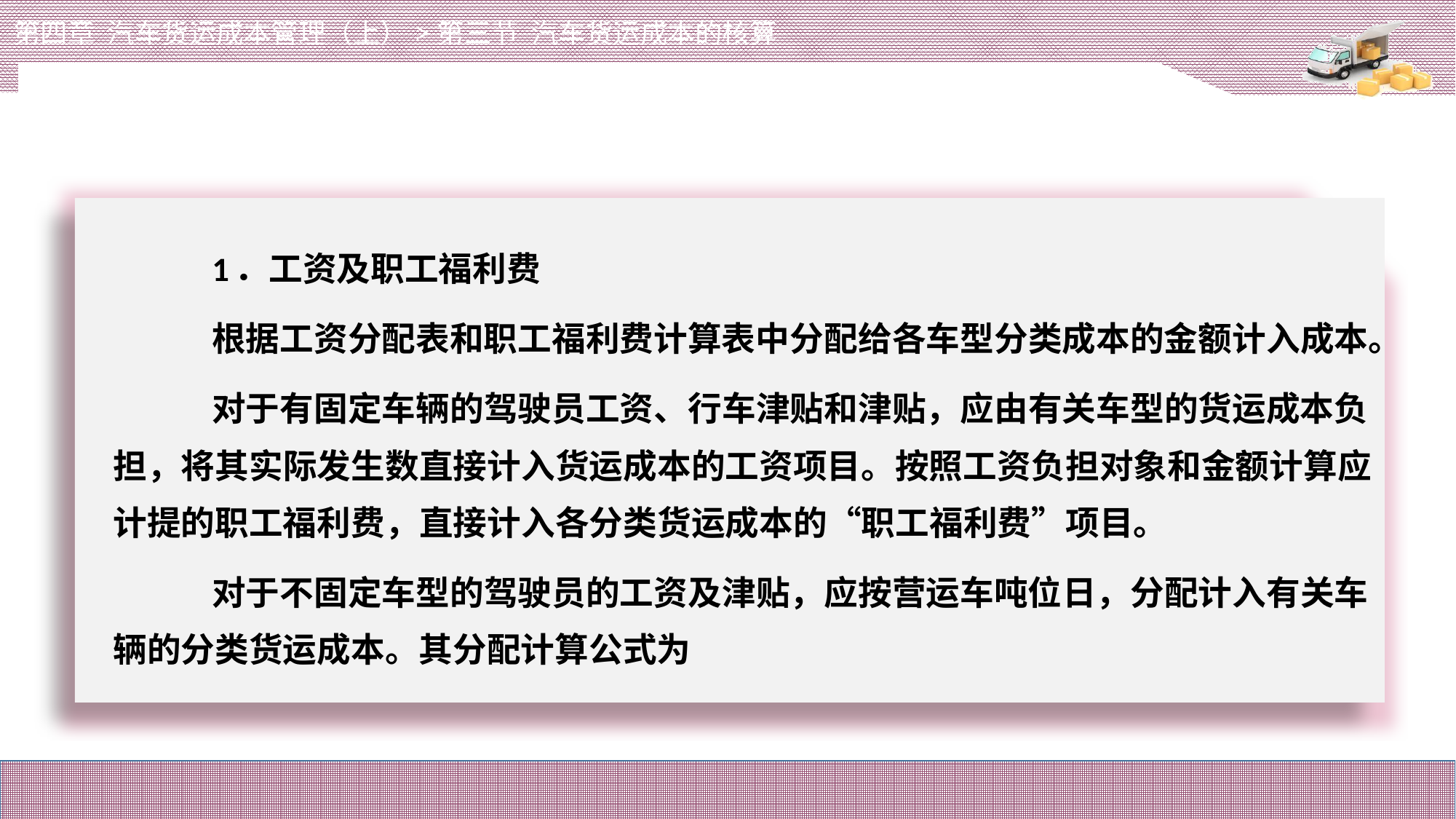

第四章  汽车货运成本管理（上）>第三节  汽车货运成本的核算
# 1．工资及职工福利费
根据工资分配表和职工福利费计算表中分配给各车型分类成本的金额计入成本。
对于有固定车辆的驾驶员工资、行车津贴和津贴，应由有关车型的货运成本负担，将其实际发生数直接计入货运成本的工资项目。按照工资负担对象和金额计算应计提的职工福利费，直接计入各分类货运成本的“职工福利费”项目。
对于不固定车型的驾驶员的工资及津贴，应按营运车吨位日，分配计入有关车辆的分类货运成本。其分配计算公式为